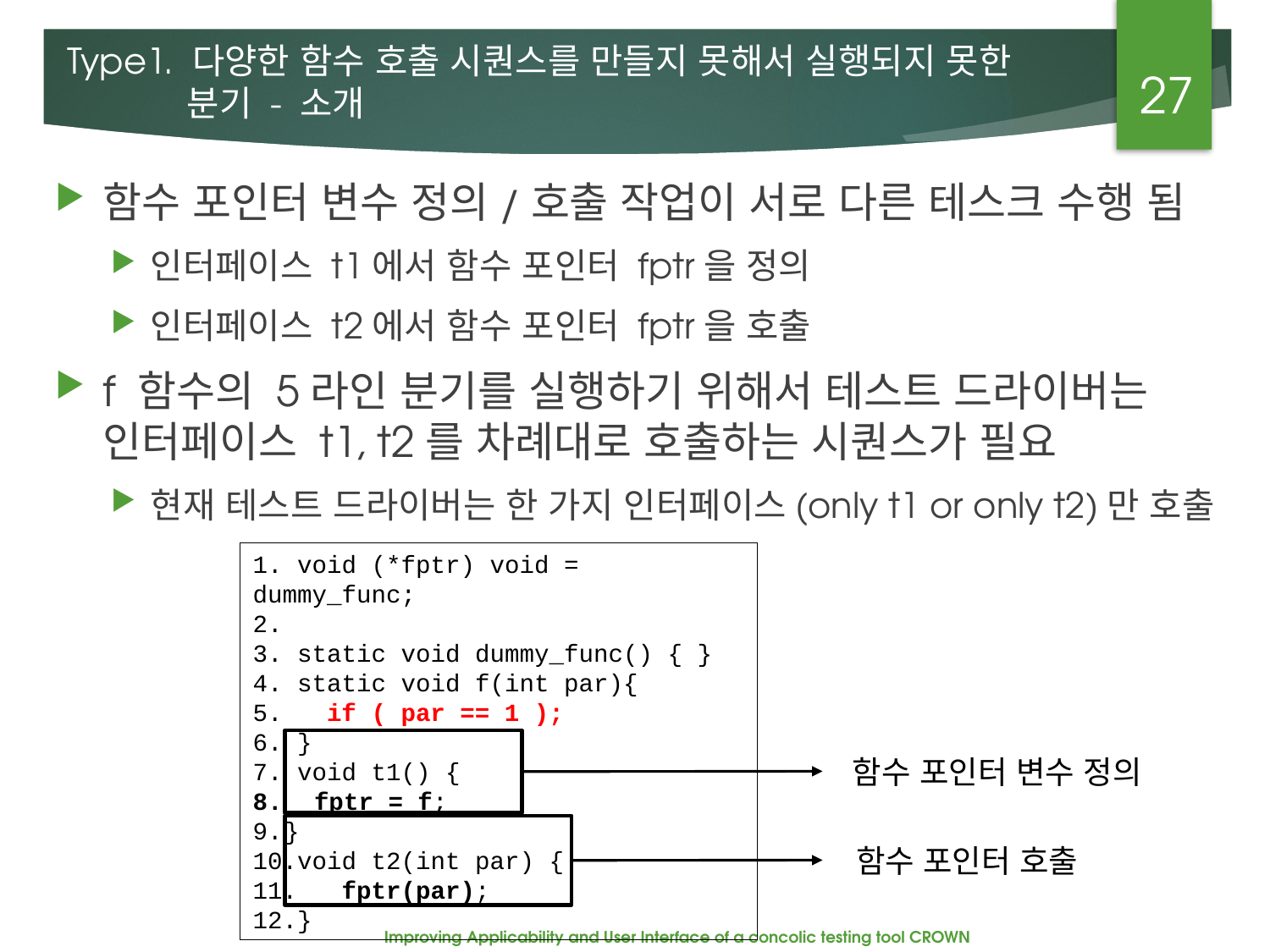

27
# Type1. 다양한 함수 호출 시퀀스를 만들지 못해서 실행되지 못한 분기 - 소개
함수 포인터 변수 정의/호출 작업이 서로 다른 테스크 수행 됨
인터페이스 t1에서 함수 포인터 fptr을 정의
인터페이스 t2에서 함수 포인터 fptr을 호출
f 함수의 5라인 분기를 실행하기 위해서 테스트 드라이버는
인터페이스 t1, t2를 차례대로 호출하는 시퀀스가 필요
현재 테스트 드라이버는 한 가지 인터페이스(only t1 or only t2)만 호출

1. void (*fptr) void = dummy_func;
2.
3. static void dummy_func() { }
4. static void f(int par){
5.   if ( par == 1 );
6. }
7. void t1() {
  fptr = f;
}
10.void t2(int par) {
11.   fptr(par);
12.}

함수 포인터 변수 정의

함수 포인터 호출
Improving Applicability and User Interface of a concolic testing tool CROWN